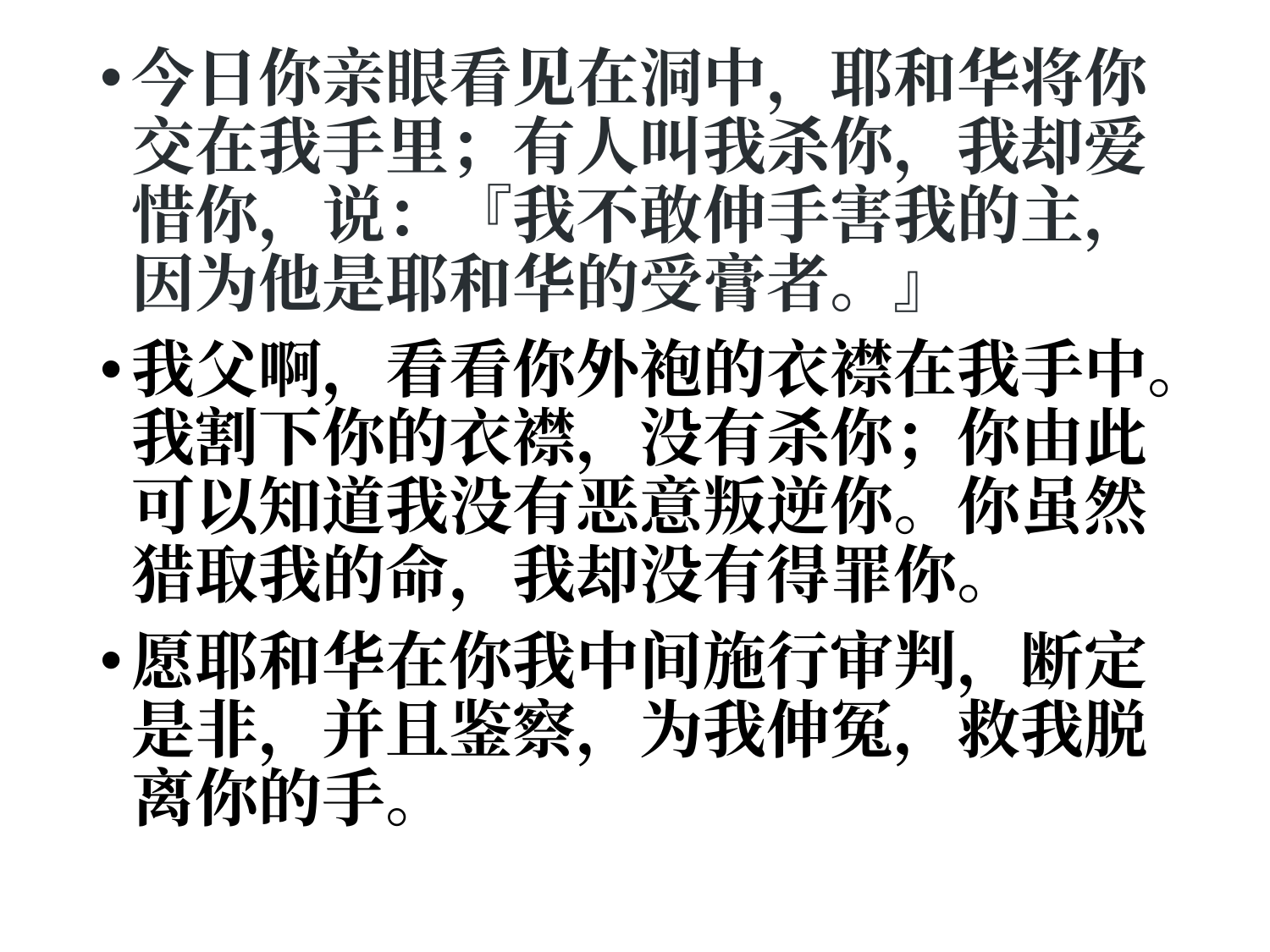

今日你亲眼看见在洞中，耶和华将你交在我手里；有人叫我杀你，我却爱惜你，说：『我不敢伸手害我的主，因为他是耶和华的受膏者。』
我父啊，看看你外袍的衣襟在我手中。我割下你的衣襟，没有杀你；你由此可以知道我没有恶意叛逆你。你虽然猎取我的命，我却没有得罪你。
愿耶和华在你我中间施行审判，断定是非，并且鉴察，为我伸冤，救我脱离你的手。